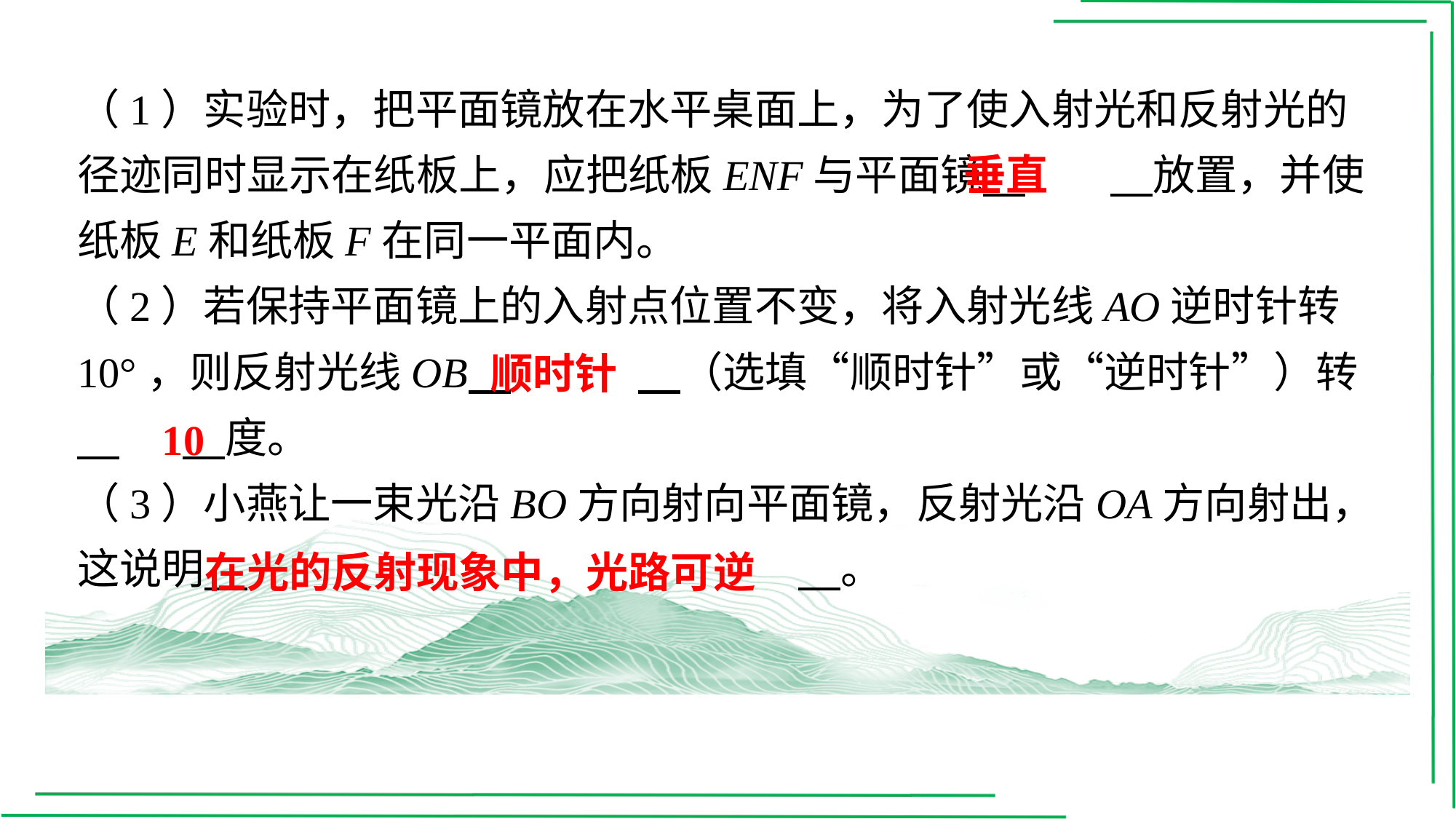

（1）实验时，把平面镜放在水平桌面上，为了使入射光和反射光的径迹同时显示在纸板上，应把纸板ENF与平面镜 　垂直　⁠放置，并使纸板E和纸板F在同一平面内。
（2）若保持平面镜上的入射点位置不变，将入射光线AO逆时针转10°，则反射光线OB 　顺时针　⁠（选填“顺时针”或“逆时针”）转 　10　⁠度。
（3）小燕让一束光沿BO方向射向平面镜，反射光沿OA方向射出，这说明 　在光的反射现象中，光路可逆　⁠。
垂直
顺时针
10
在光的反射现象中，光路可逆